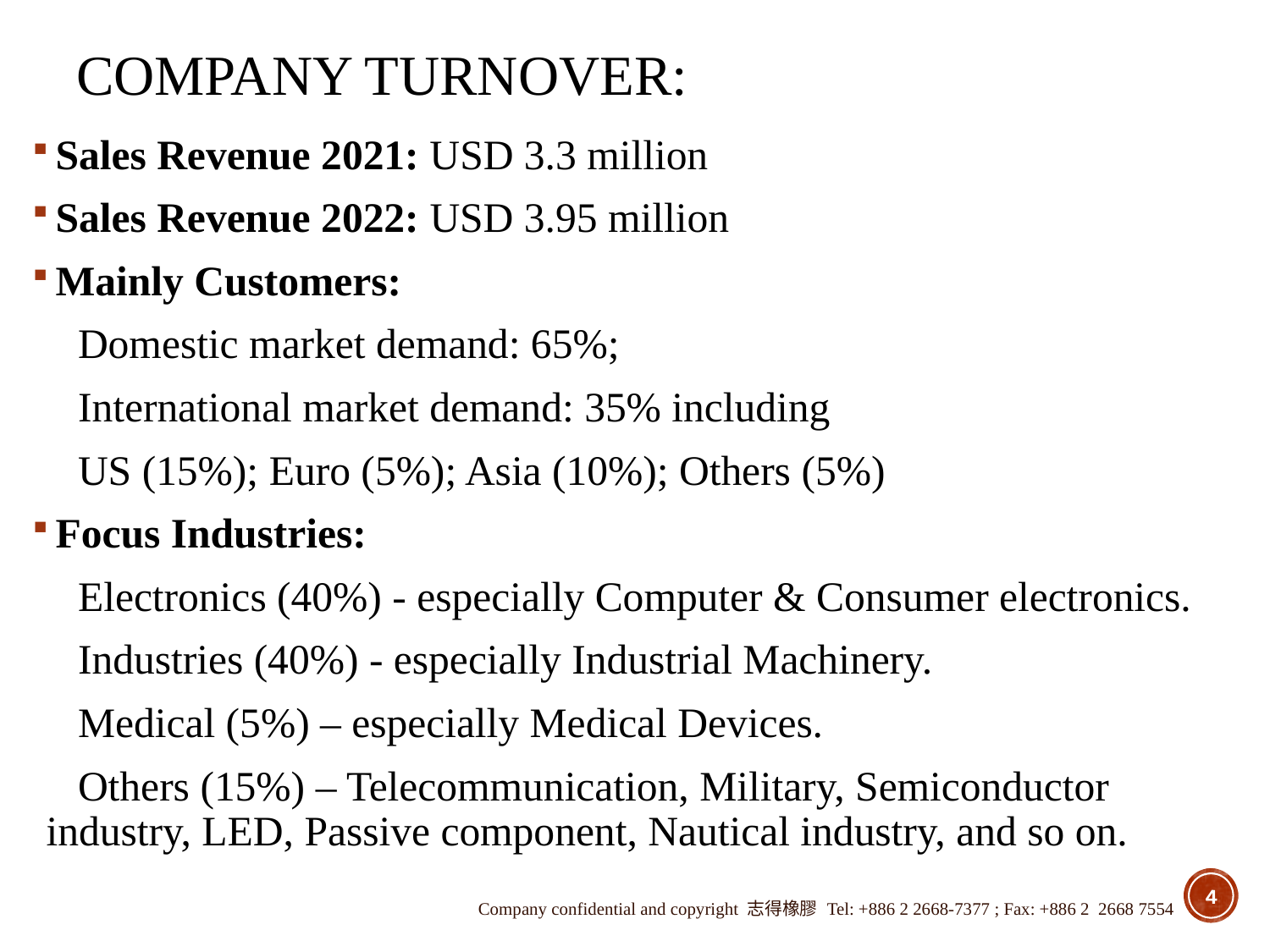

# Company turnover:
Sales Revenue 2021: USD 3.3 million
Sales Revenue 2022: USD 3.95 million
Mainly Customers:
   Domestic market demand: 65%;
   International market demand: 35% including
   US (15%); Euro (5%); Asia (10%); Others (5%)
Focus Industries:
   Electronics (40%) - especially Computer & Consumer electronics.
   Industries (40%) - especially Industrial Machinery.
   Medical (5%) – especially Medical Devices.
   Others (15%) – Telecommunication, Military, Semiconductor industry, LED, Passive component, Nautical industry, and so on.

4
Company confidential and copyright 志得橡膠 Tel: +886 2 2668-7377 ; Fax: +886 2  2668 7554